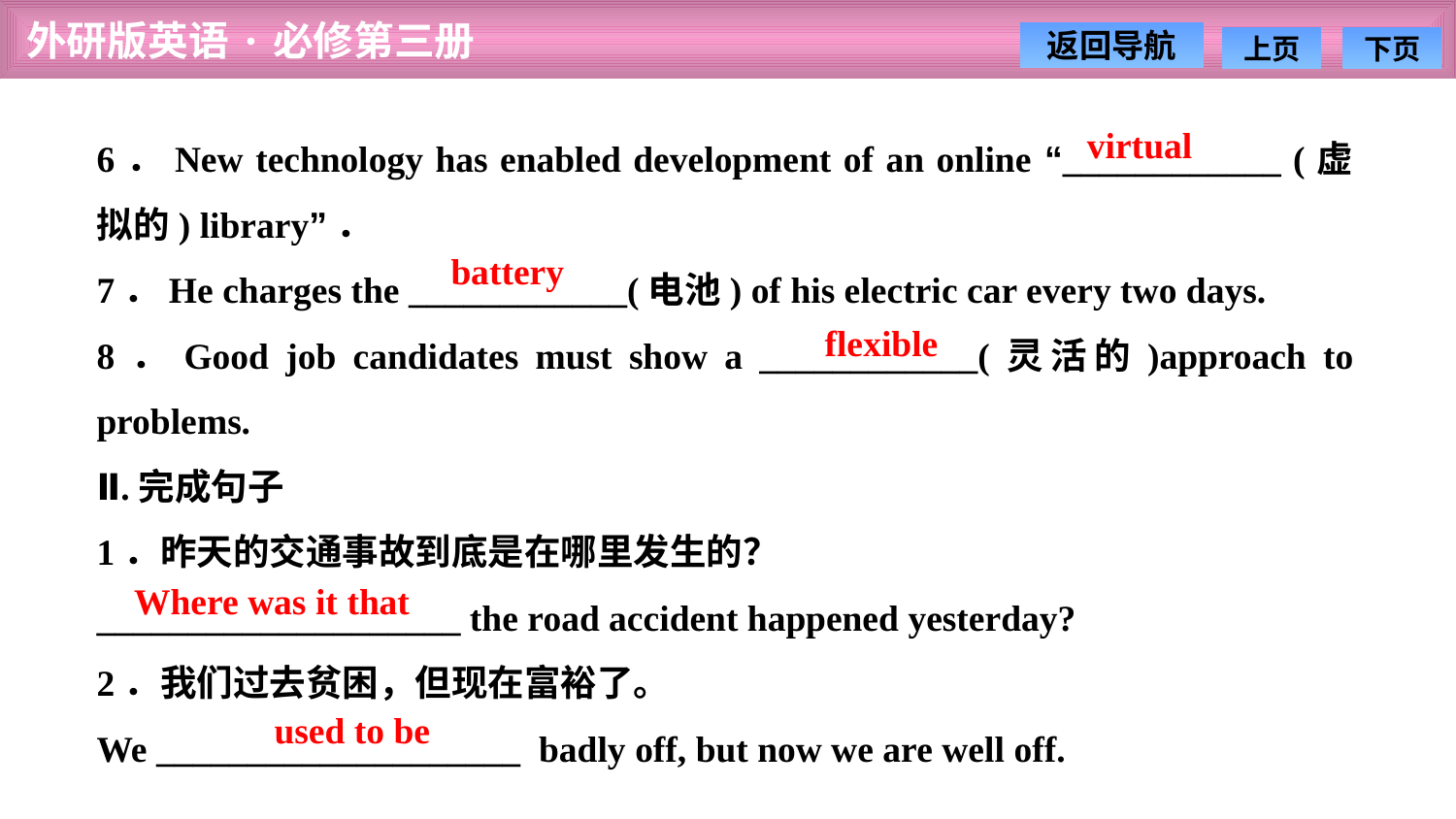

6．New technology has enabled development of an online “____________ (虚拟的) library”．
7．He charges the ____________(电池) of his electric car every two days.
8．Good job candidates must show a ____________(灵活的)approach to problems.
Ⅱ.完成句子
1．昨天的交通事故到底是在哪里发生的？
____________________ the road accident happened yesterday?
2．我们过去贫困，但现在富裕了。
We ____________________  badly off, but now we are well off.
virtual
battery
flexible
Where was it that
used to be